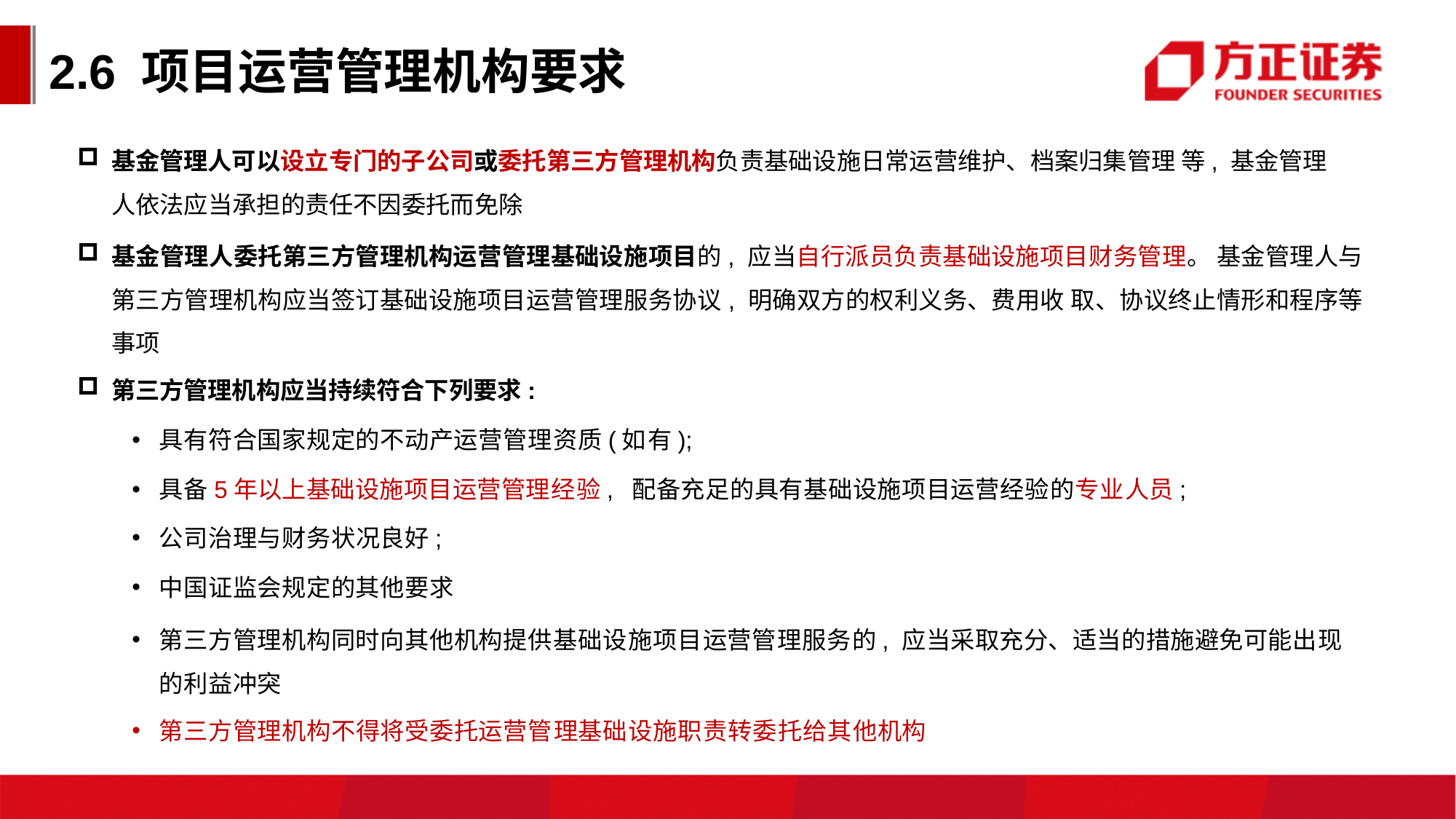

2.6 项目运营管理机构要求

基金管理人可以设立专门的子公司或委托第三方管理机构负责基础设施日常运营维护、档案归集管理 等, 基金管理人依法应当承担的责任不因委托而免除
基金管理人委托第三方管理机构运营管理基础设施项目的, 应当自行派员负责基础设施项目财务管理。 基金管理人与第三方管理机构应当签订基础设施项目运营管理服务协议, 明确双方的权利义务、费用收 取、协议终止情形和程序等事项
第三方管理机构应当持续符合下列要求:
具有符合国家规定的不动产运营管理资质(如有);
具备5年以上基础设施项目运营管理经验, 配备充足的具有基础设施项目运营经验的专业人员;
公司治理与财务状况良好;
中国证监会规定的其他要求
第三方管理机构同时向其他机构提供基础设施项目运营管理服务的, 应当采取充分、适当的措施避免可能出现 的利益冲突
第三方管理机构不得将受委托运营管理基础设施职责转委托给其他机构